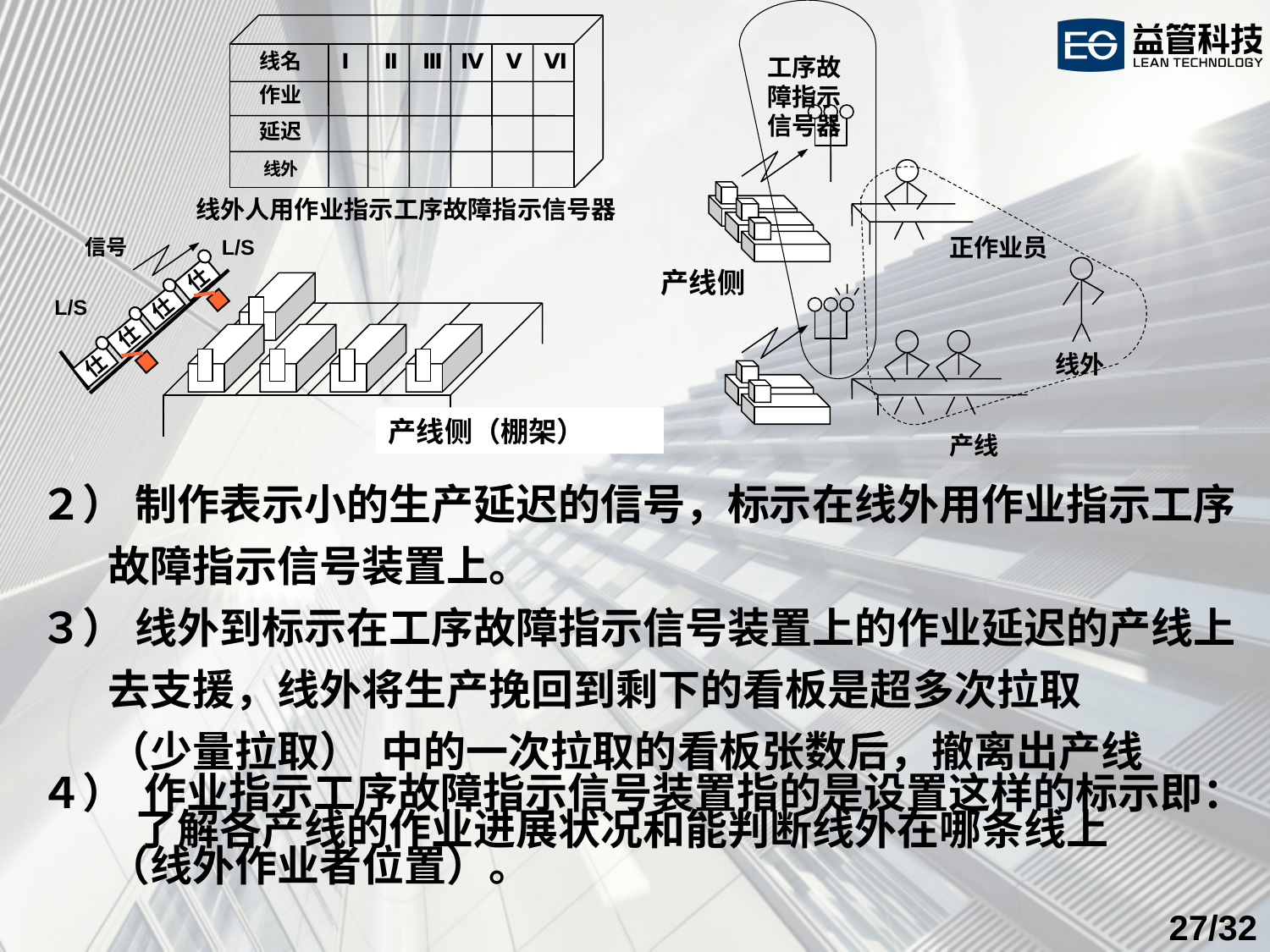

线名
Ⅰ
Ⅱ
Ⅲ
Ⅳ
Ⅴ
Ⅵ

工序故障指示信号器

作业

延迟

线外

线外人用作业指示工序故障指示信号器

正作业员
信号
L/S

仕

产线侧

仕
L/S

仕

仕
线外

产线侧（棚架）
产线
２） 制作表示小的生产延迟的信号，标示在线外用作业指示工序
      故障指示信号装置上。
３） 线外到标示在工序故障指示信号装置上的作业延迟的产线上
      去支援，线外将生产挽回到剩下的看板是超多次拉取
      （少量拉取）  中的一次拉取的看板张数后，撤离出产线
４）  作业指示工序故障指示信号装置指的是设置这样的标示即：
　　 了解各产线的作业进展状况和能判断线外在哪条线上
      （线外作业者位置）。
27/32